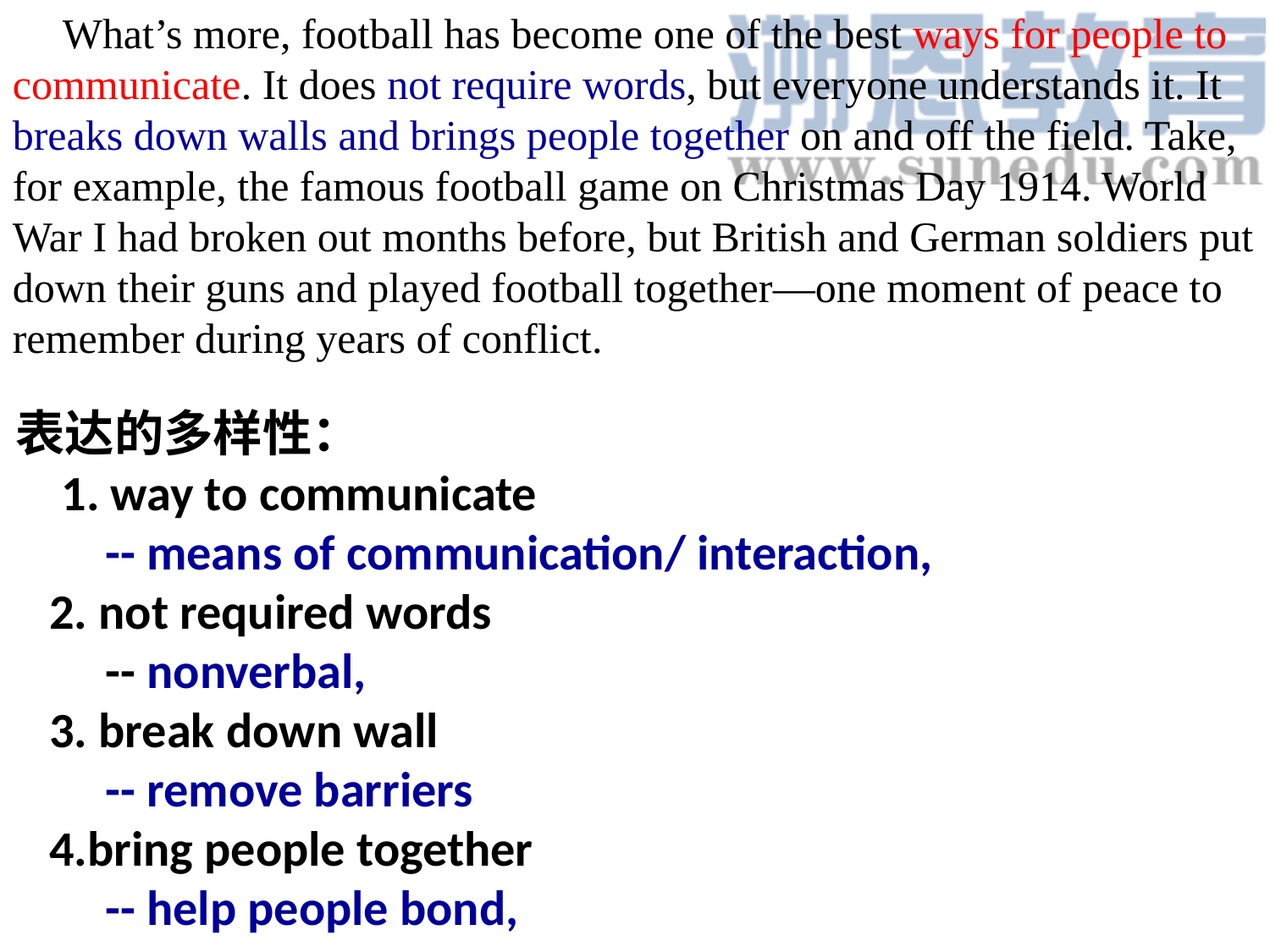

What’s more, football has become one of the best ways for people to communicate. It does not require words, but everyone understands it. It breaks down walls and brings people together on and off the field. Take, for example, the famous football game on Christmas Day 1914. World War I had broken out months before, but British and German soldiers put down their guns and played football together—one moment of peace to remember during years of conflict.
表达的多样性：
   1. way to communicate
        -- means of communication/ interaction,
   2. not required words
        -- nonverbal,
   3. break down wall
        -- remove barriers
   4.bring people together
        -- help people bond,